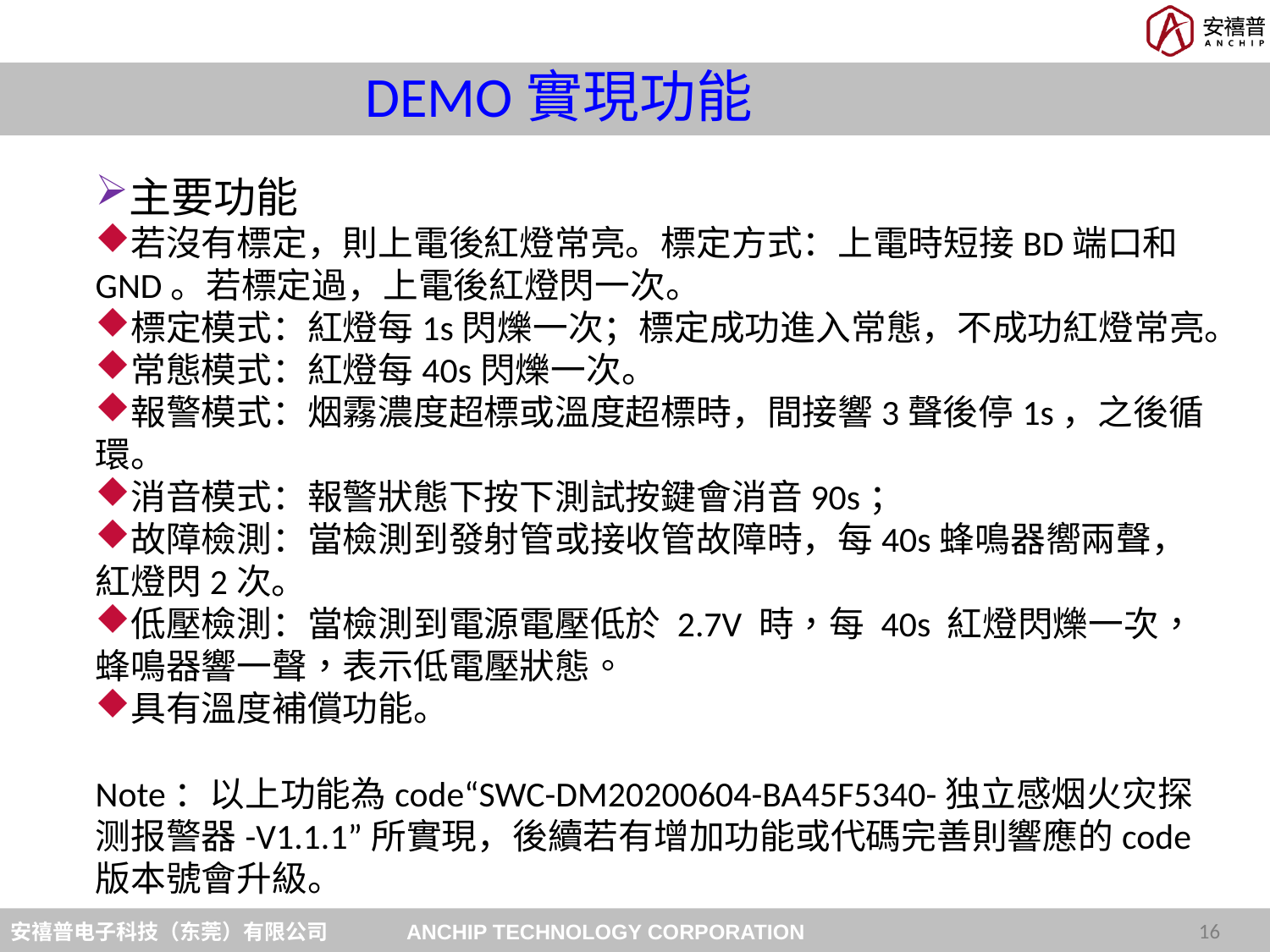

# DEMO實現功能
主要功能
若沒有標定，則上電後紅燈常亮。標定方式：上電時短接BD端口和GND。若標定過，上電後紅燈閃一次。
標定模式：紅燈每1s閃爍一次；標定成功進入常態，不成功紅燈常亮。
常態模式：紅燈每40s閃爍一次。
報警模式：烟霧濃度超標或溫度超標時，間接響3聲後停1s，之後循環。
消音模式：報警狀態下按下測試按鍵會消音90s；
故障檢測：當檢測到發射管或接收管故障時，每40s蜂鳴器嚮兩聲，紅燈閃2次。
低壓檢測：當檢測到電源電壓低於 2.7V 時，每 40s 紅燈閃爍一次，蜂鳴器響一聲，表示低電壓狀態。
具有溫度補償功能。

Note：以上功能為code“SWC-DM20200604-BA45F5340-独立感烟火灾探测报警器-V1.1.1”所實現，後續若有增加功能或代碼完善則響應的code版本號會升級。
16